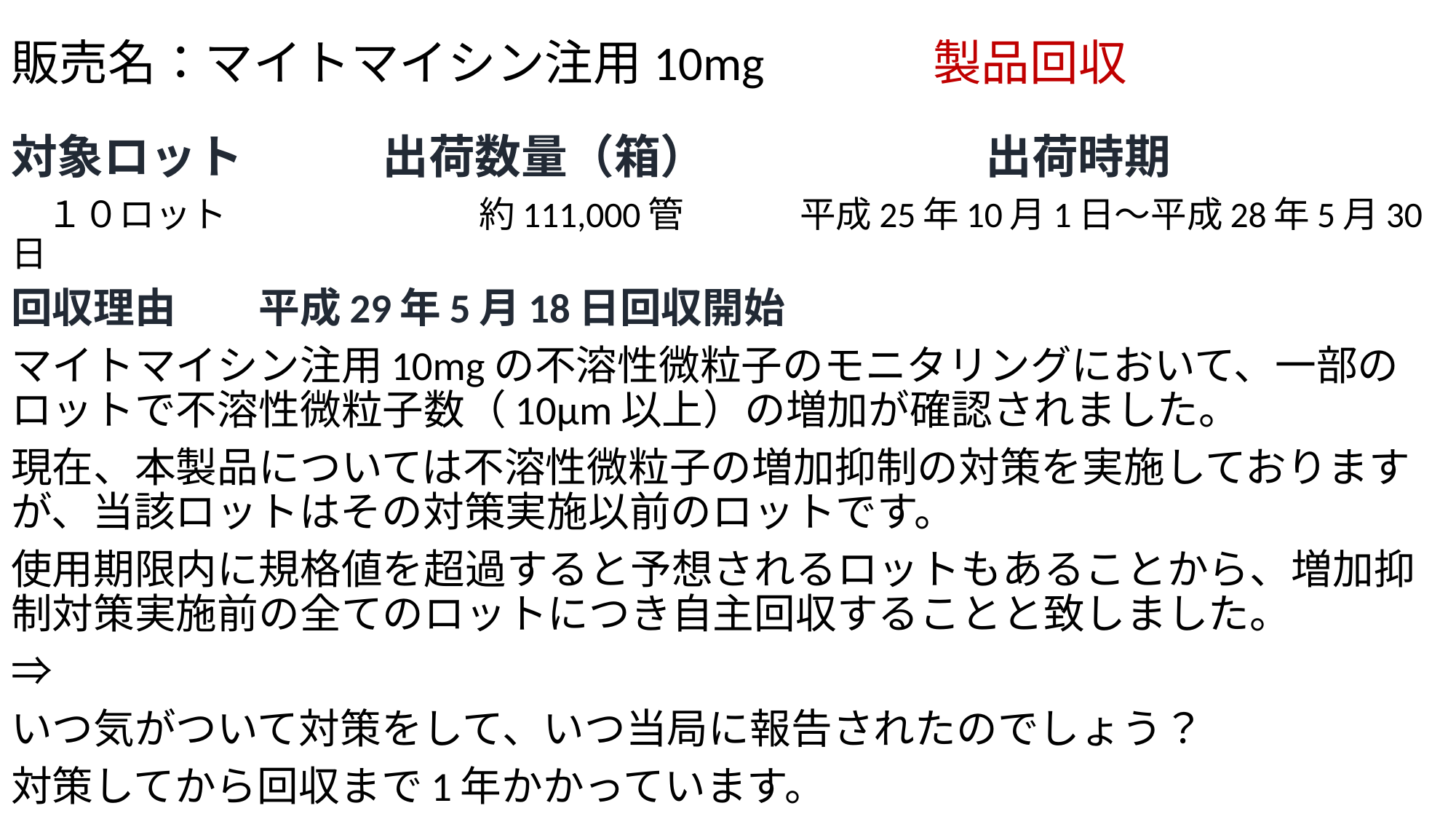

# 販売名：マイトマイシン注用10mg 　　　製品回収
対象ロット　　　出荷数量（箱）　　　　　　出荷時期
　１０ロット　　　　　　　約111,000管　　　 平成25年10月1日～平成28年5月30日
回収理由　　平成29年5月18日回収開始
マイトマイシン注用10mgの不溶性微粒子のモニタリングにおいて、一部のロットで不溶性微粒子数（10μm以上）の増加が確認されました。
現在、本製品については不溶性微粒子の増加抑制の対策を実施しておりますが、当該ロットはその対策実施以前のロットです。
使用期限内に規格値を超過すると予想されるロットもあることから、増加抑制対策実施前の全てのロットにつき自主回収することと致しました。
⇒
いつ気がついて対策をして、いつ当局に報告されたのでしょう？
対策してから回収まで1年かかっています。